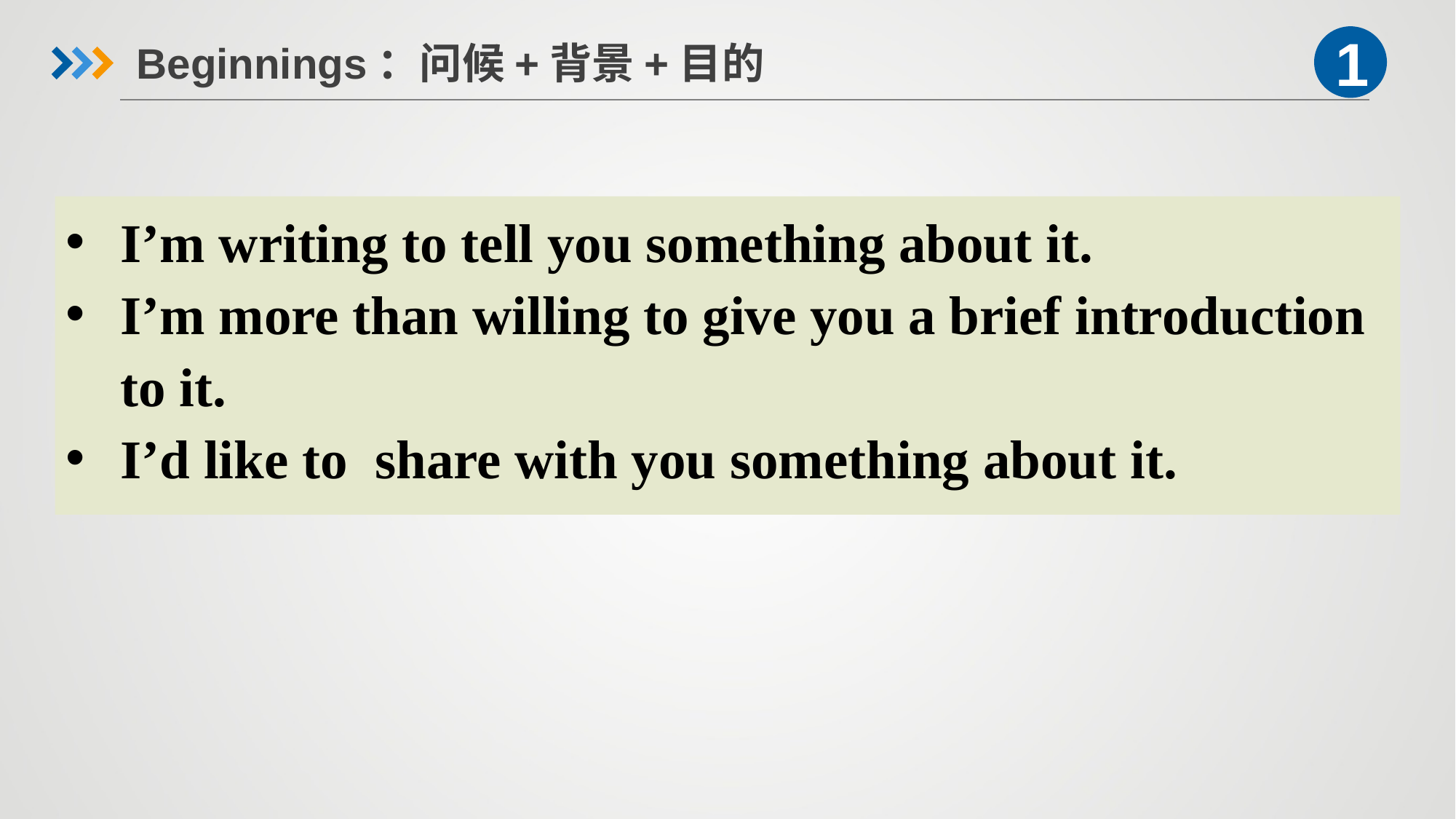

1
Beginnings：问候+背景+目的
I’m writing to tell you something about it.
I’m more than willing to give you a brief introduction to it.
I’d like to  share with you something about it.